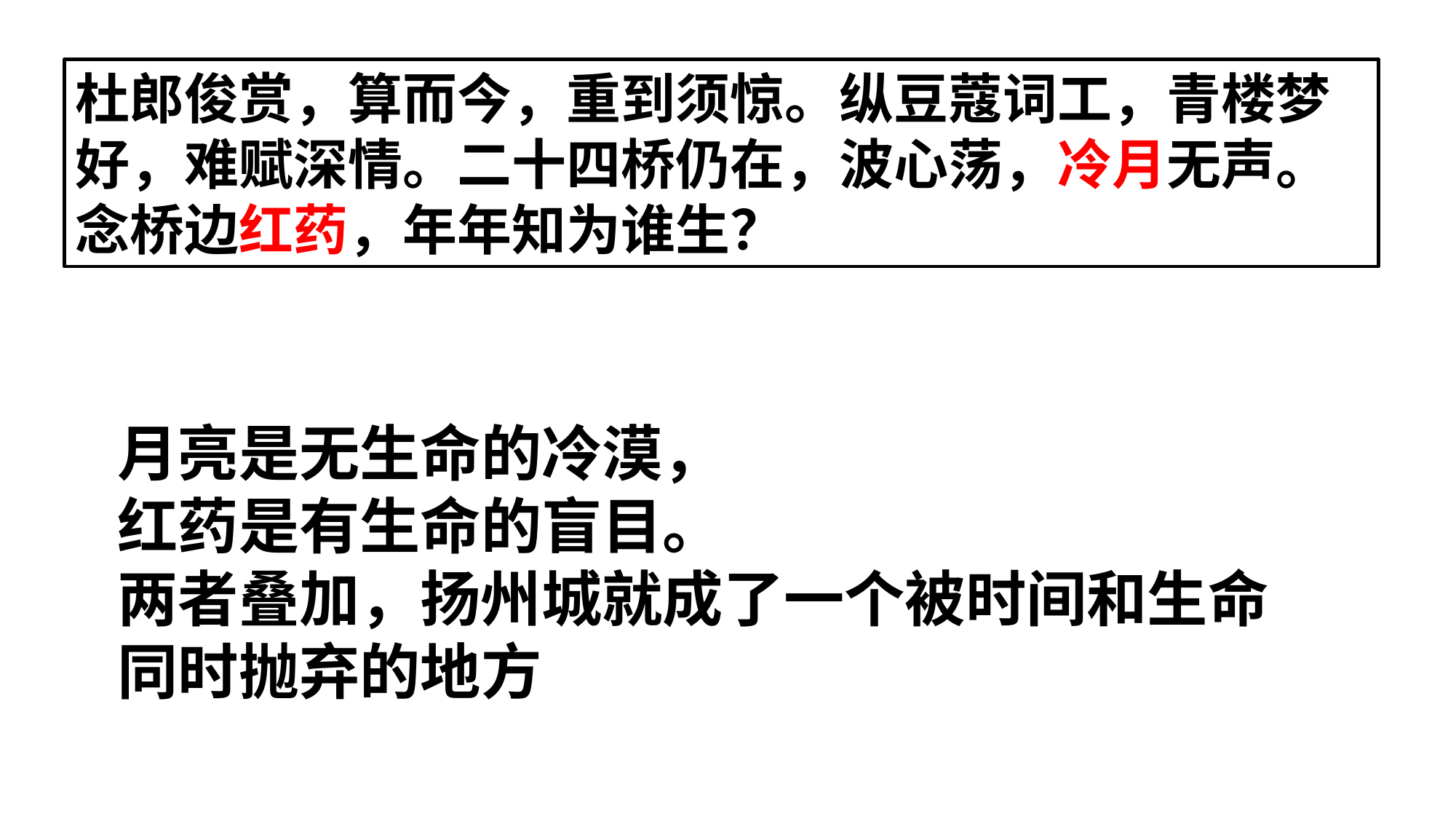

杜郎俊赏，算而今，重到须惊。纵豆蔻词工，青楼梦好，难赋深情。二十四桥仍在，波心荡，冷月无声。念桥边红药，年年知为谁生？
月亮是无生命的冷漠，
红药是有生命的盲目。
两者叠加，扬州城就成了一个被时间和生命同时抛弃的地方